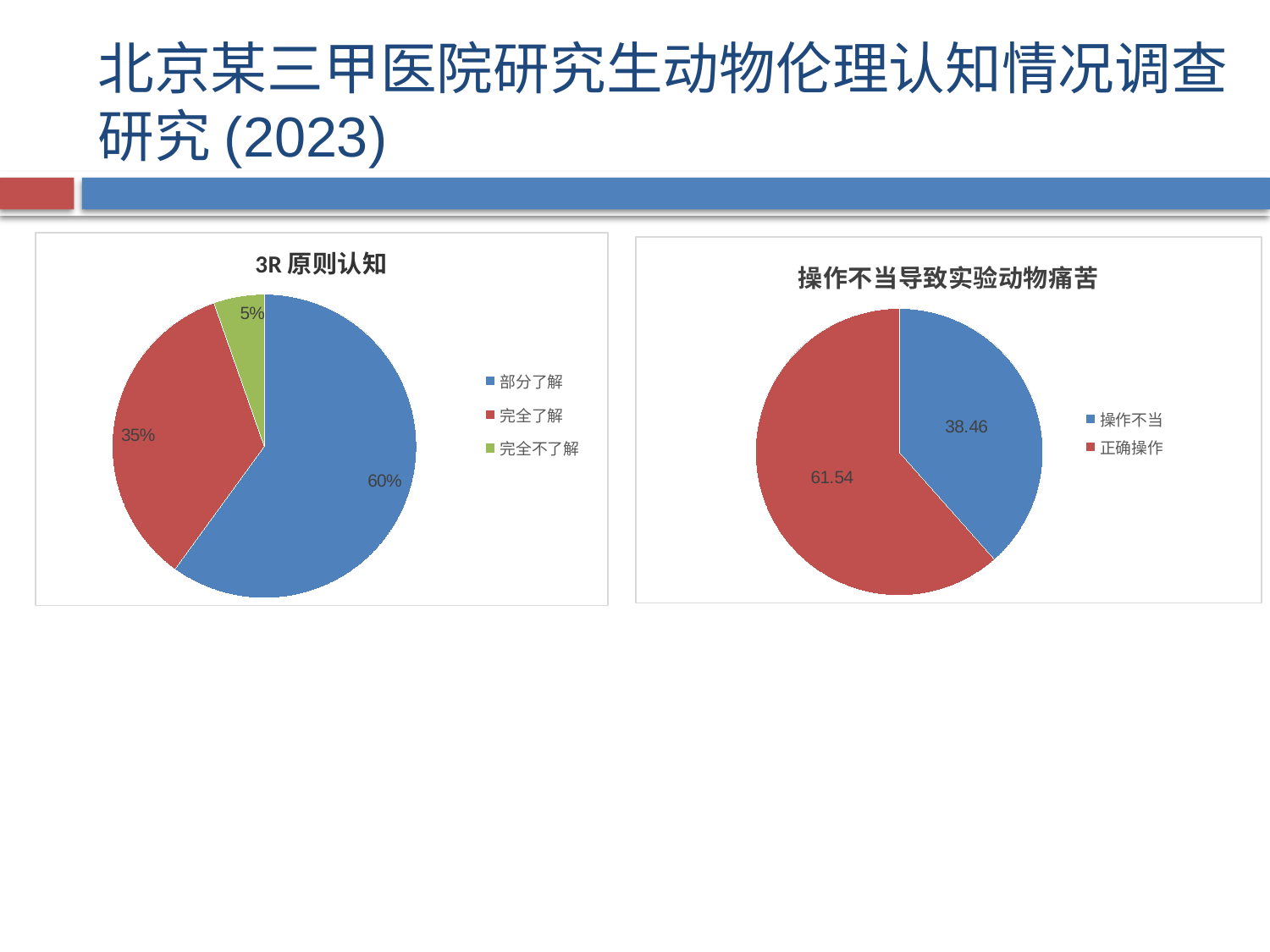

# 北京某三甲医院研究生动物伦理认知情况调查研究(2023)

### Chart: 3R原则认知

| Category |  |
|---|---|
| 部分了解 | 0.6 |
| 完全了解 | 0.3462 |
| 完全不了解 | 0.0538 |

### Chart: 操作不当导致实验动物痛苦

| Category |  |
|---|---|
| 操作不当 | 38.46 |
| 正确操作 | 61.54 |